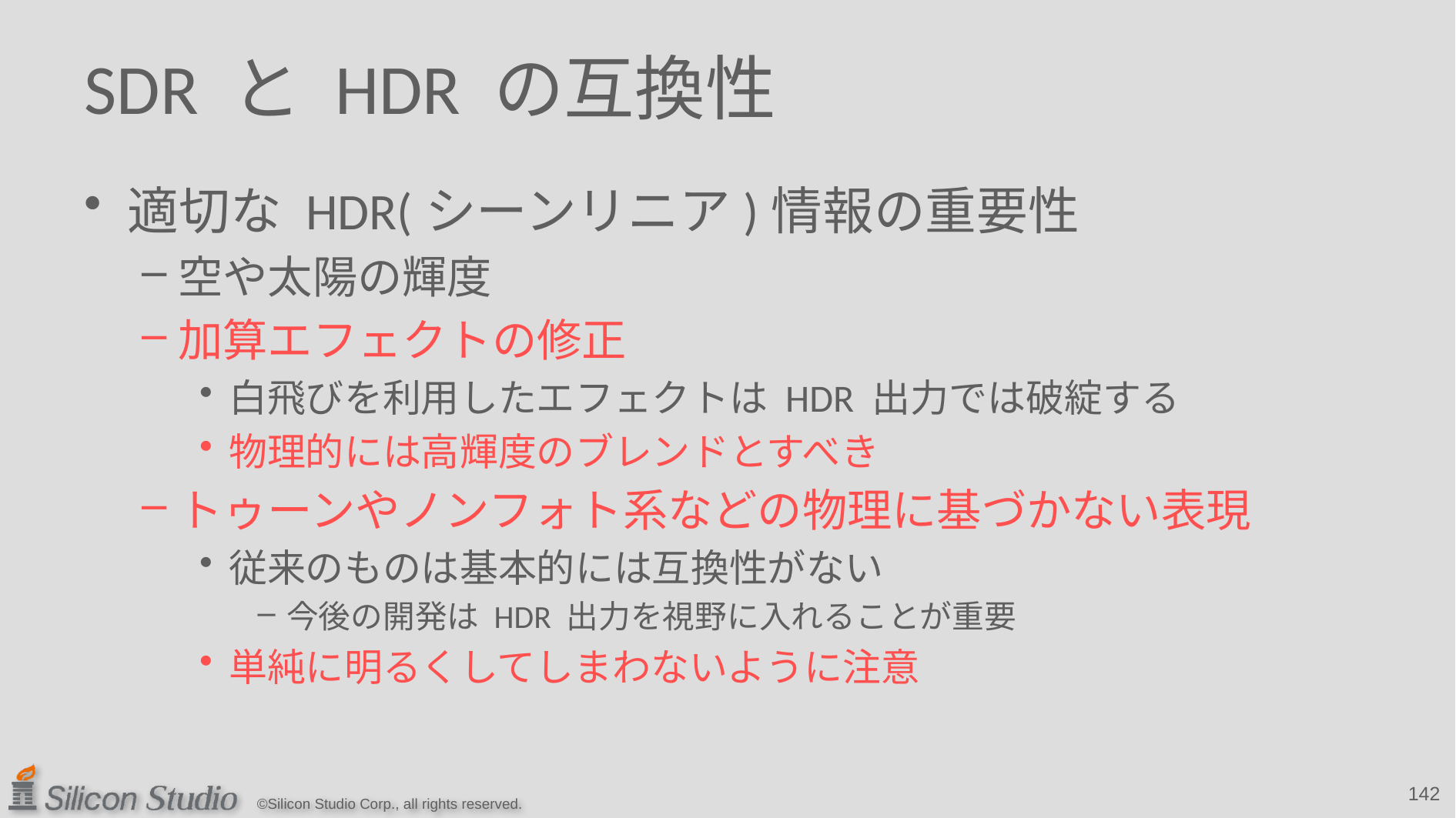

# SDR と HDR の互換性
適切な HDR(シーンリニア)情報の重要性
空や太陽の輝度
加算エフェクトの修正
白飛びを利用したエフェクトは HDR 出力では破綻する
物理的には高輝度のブレンドとすべき
トゥーンやノンフォト系などの物理に基づかない表現
従来のものは基本的には互換性がない
今後の開発は HDR 出力を視野に入れることが重要
単純に明るくしてしまわないように注意
142